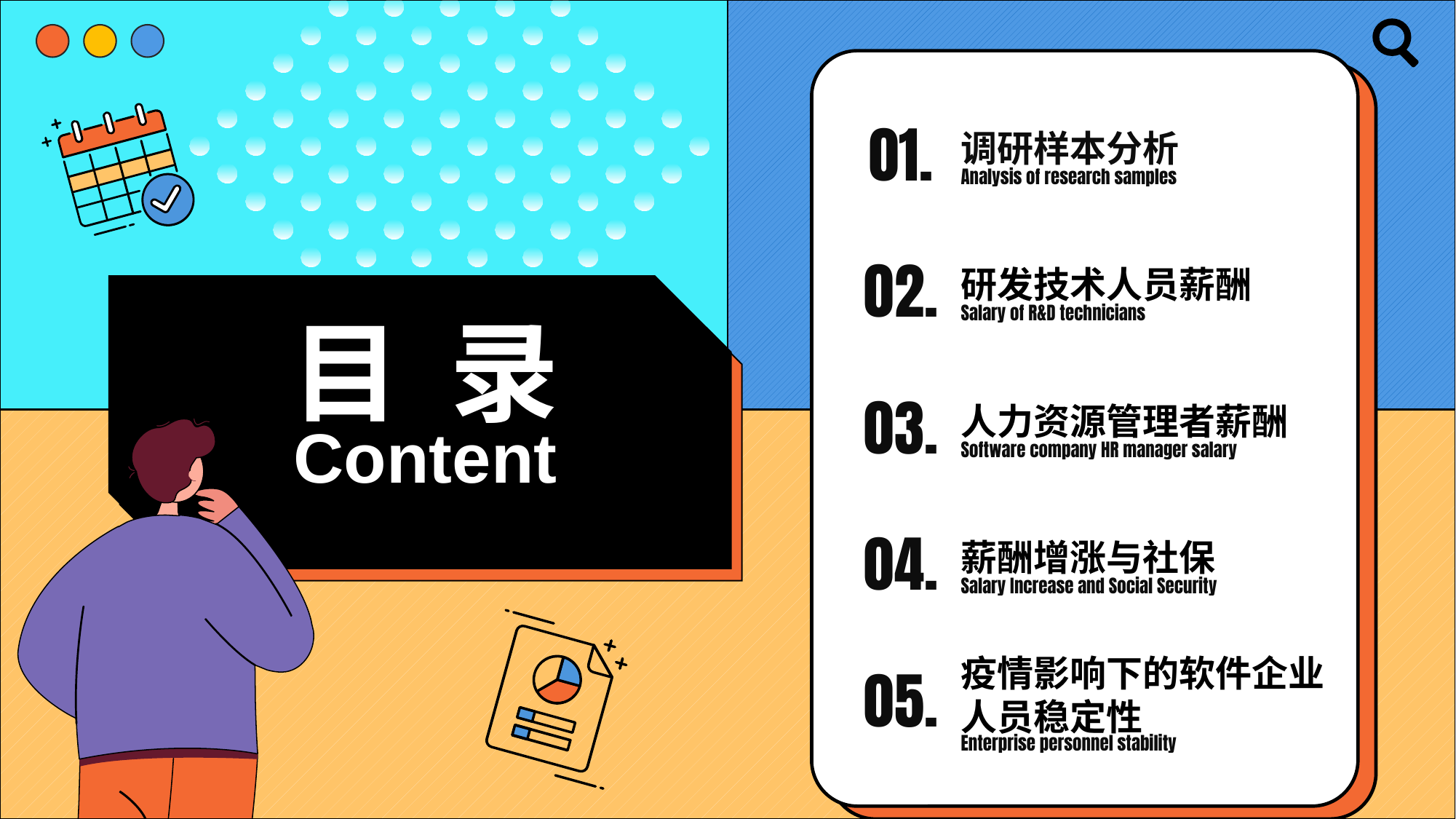

01.
调研样本分析
Analysis of research samples
02.
研发技术人员薪酬
Salary of R&D technicians

目  录
03.
人力资源管理者薪酬
Software company HR manager salary
Content

04.
薪酬增涨与社保

Salary Increase and Social Security

疫情影响下的软件企业人员稳定性
Enterprise personnel stability
05.